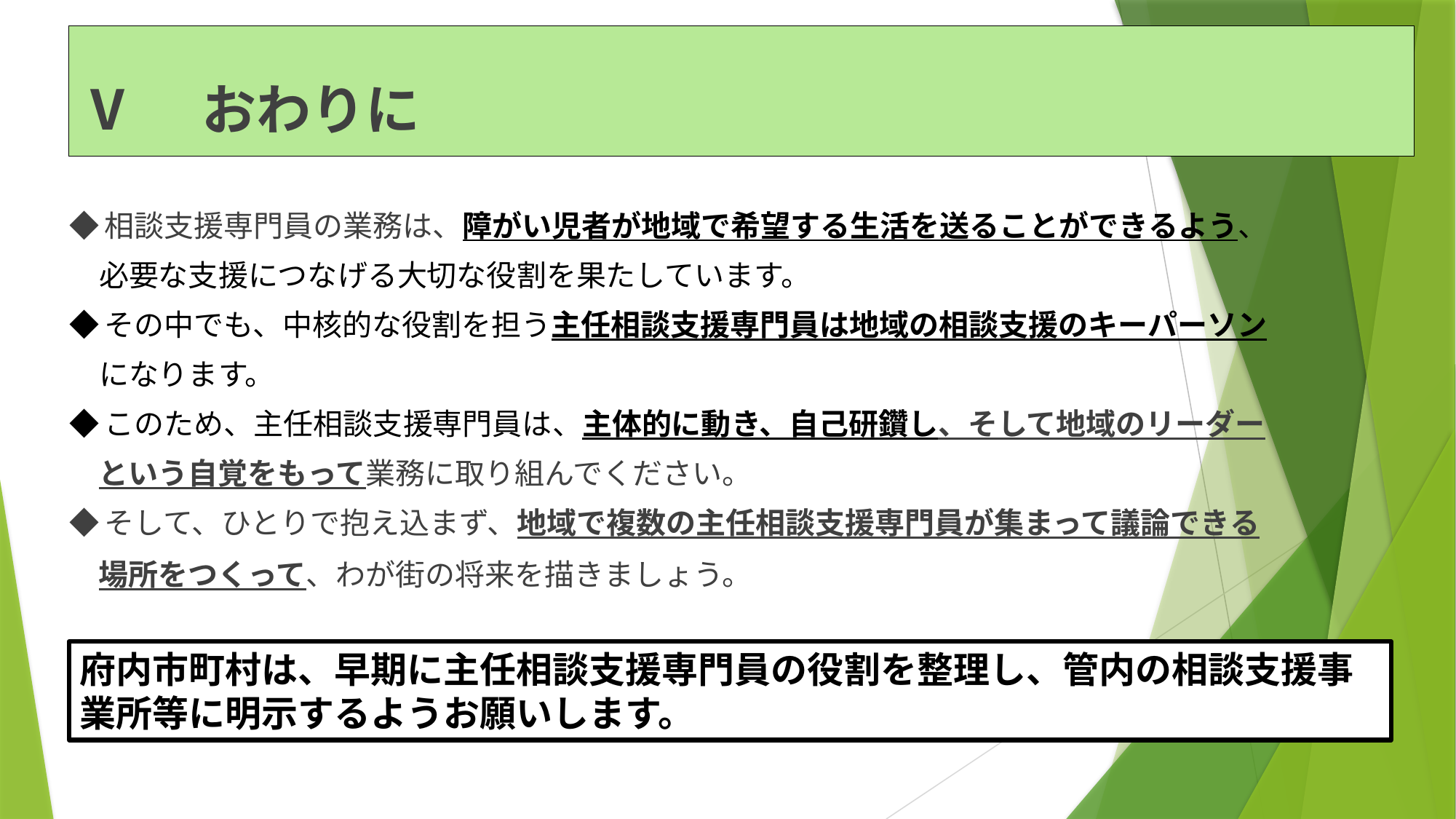

Ⅴ　おわりに
◆相談支援専門員の業務は、障がい児者が地域で希望する生活を送ることができるよう、
　必要な支援につなげる大切な役割を果たしています。
◆その中でも、中核的な役割を担う主任相談支援専門員は地域の相談支援のキーパーソン
　になります。
◆このため、主任相談支援専門員は、主体的に動き、自己研鑽し、そして地域のリーダー
　という自覚をもって業務に取り組んでください。
◆そして、ひとりで抱え込まず、地域で複数の主任相談支援専門員が集まって議論できる
　場所をつくって、わが街の将来を描きましょう。
府内市町村は、早期に主任相談支援専門員の役割を整理し、管内の相談支援事業所等に明示するようお願いします。